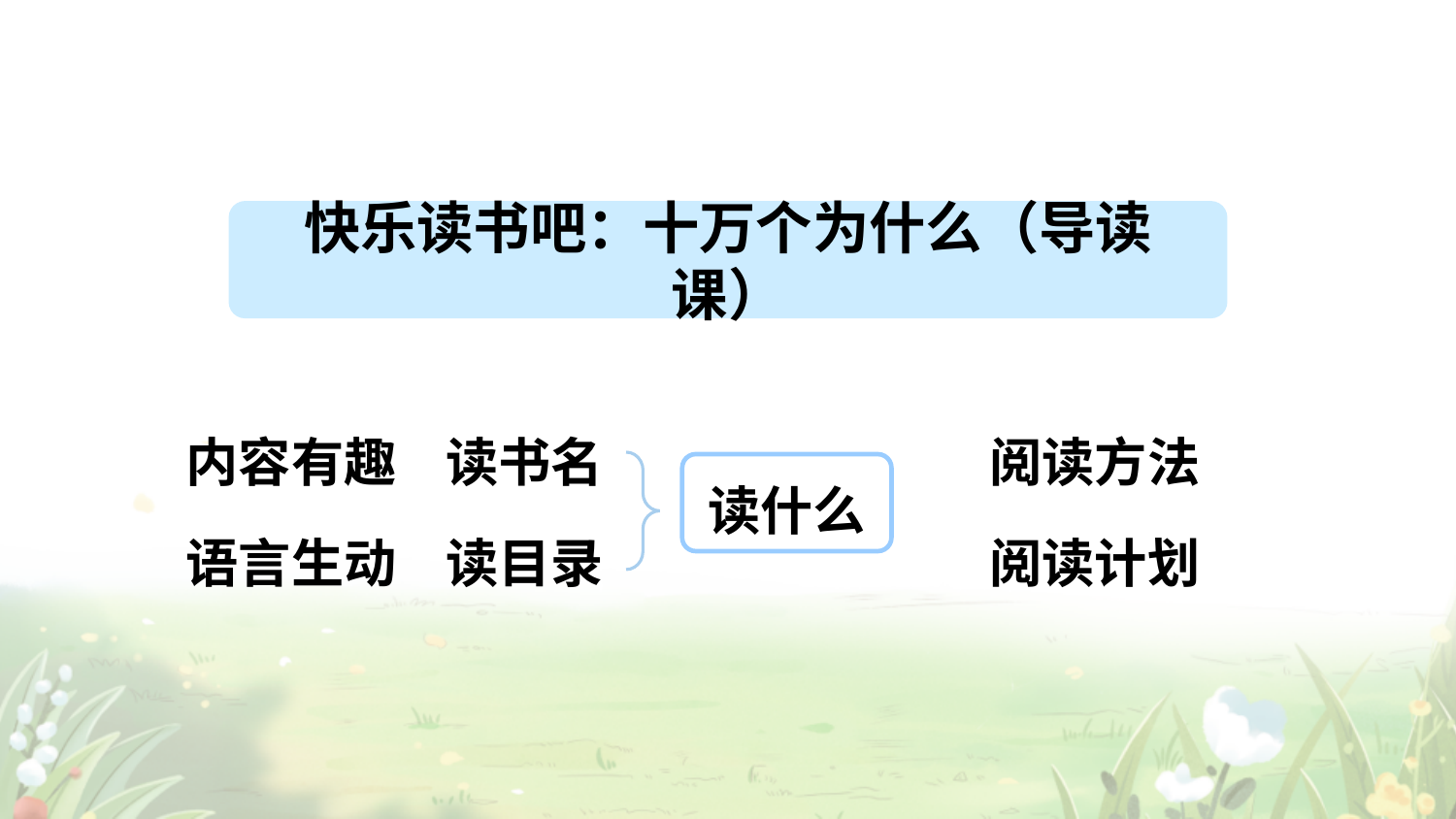

快乐读书吧：十万个为什么（导读课）
内容有趣
读书名
阅读方法

读什么
语言生动
读目录
阅读计划